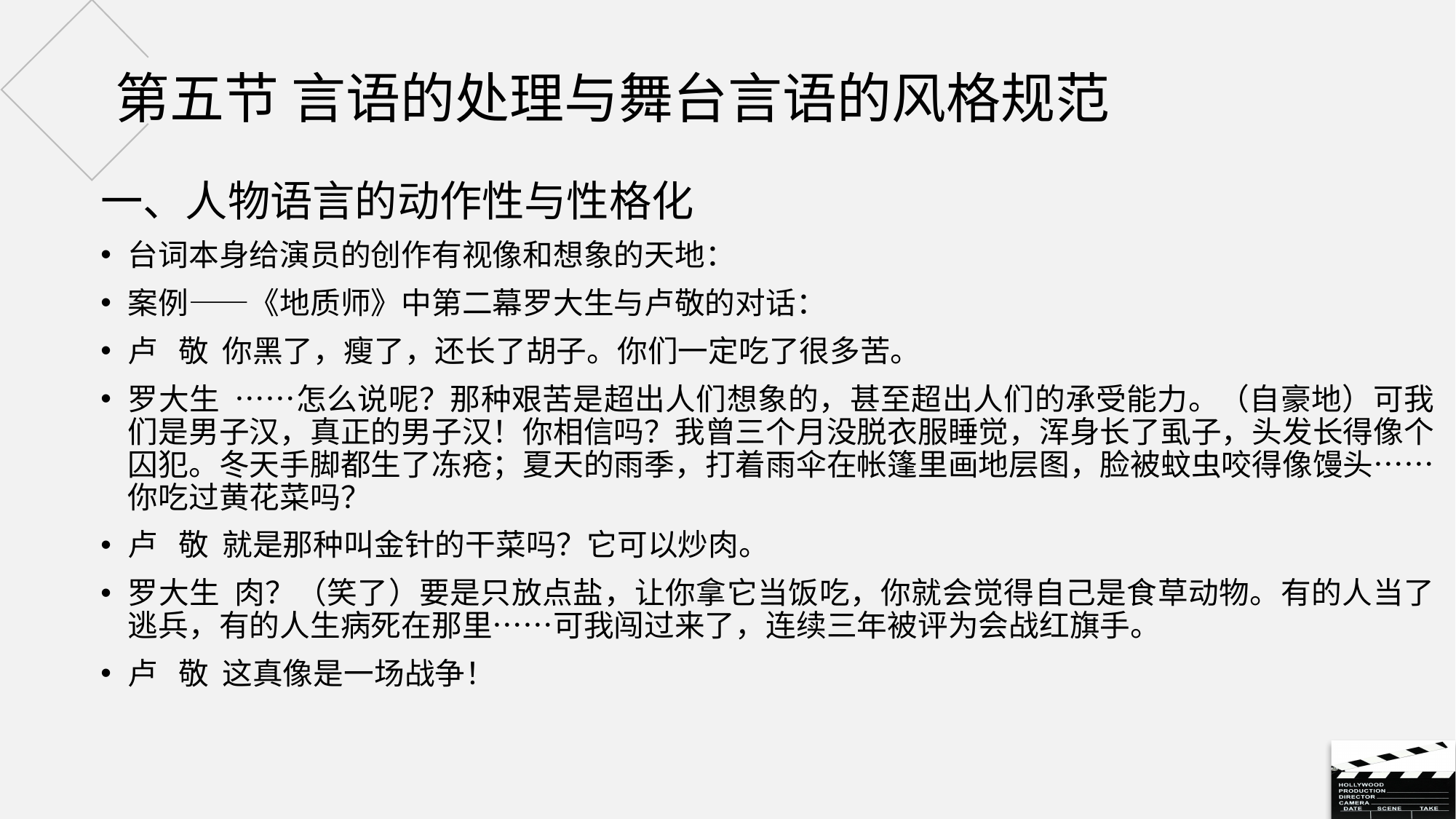

# 第五节 言语的处理与舞台言语的风格规范
一、人物语言的动作性与性格化
台词本身给演员的创作有视像和想象的天地：
案例——《地质师》中第二幕罗大生与卢敬的对话：
卢   敬  你黑了，瘦了，还长了胡子。你们一定吃了很多苦。
罗大生  ……怎么说呢？那种艰苦是超出人们想象的，甚至超出人们的承受能力。（自豪地）可我们是男子汉，真正的男子汉！你相信吗？我曾三个月没脱衣服睡觉，浑身长了虱子，头发长得像个囚犯。冬天手脚都生了冻疮；夏天的雨季，打着雨伞在帐篷里画地层图，脸被蚊虫咬得像馒头……你吃过黄花菜吗？
卢   敬  就是那种叫金针的干菜吗？它可以炒肉。
罗大生  肉？（笑了）要是只放点盐，让你拿它当饭吃，你就会觉得自己是食草动物。有的人当了逃兵，有的人生病死在那里……可我闯过来了，连续三年被评为会战红旗手。
卢   敬  这真像是一场战争！